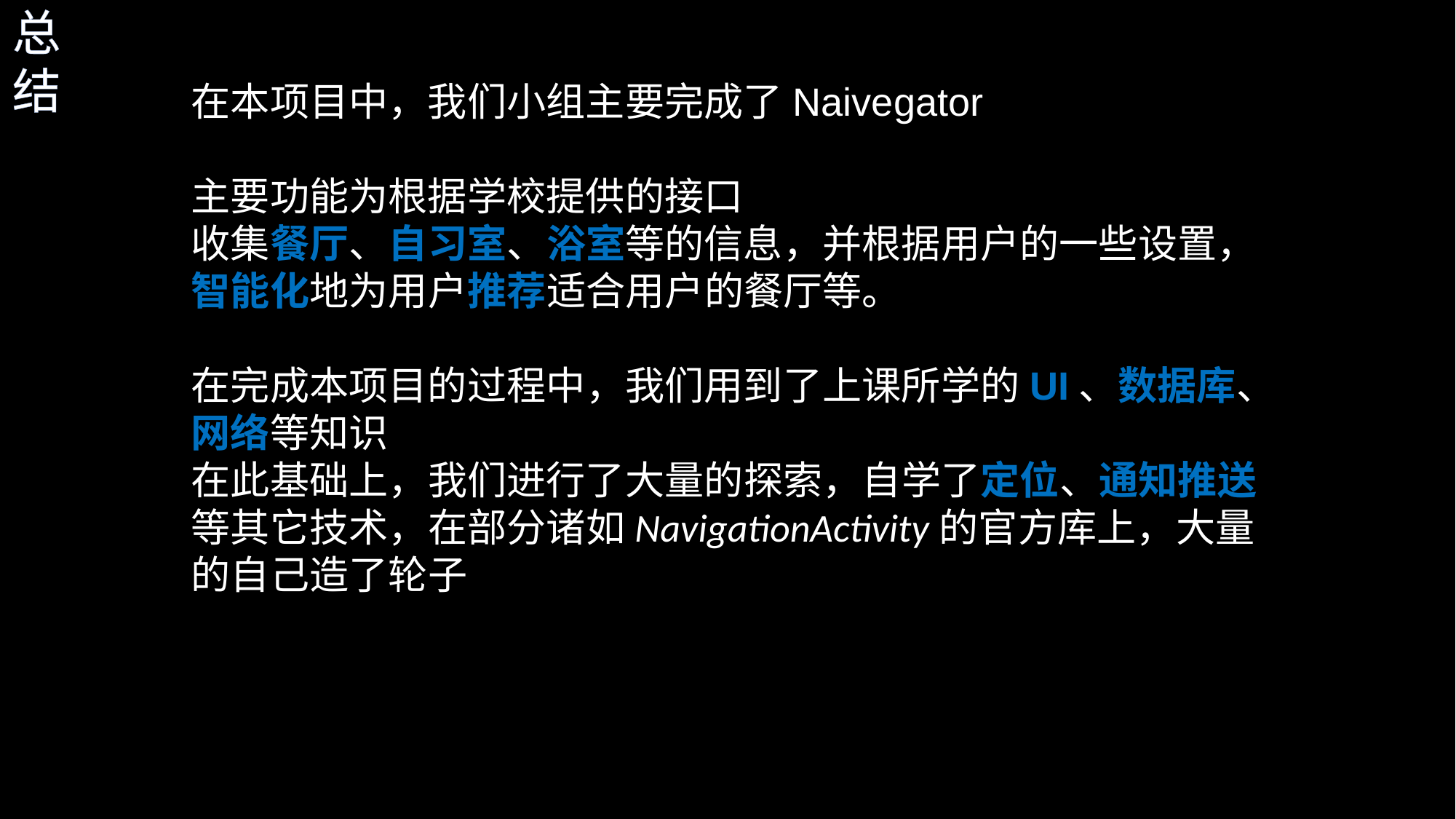

总结
在本项目中，我们小组主要完成了Naivegator

主要功能为根据学校提供的接口
收集餐厅、自习室、浴室等的信息，并根据用户的一些设置，智能化地为用户推荐适合用户的餐厅等。

在完成本项目的过程中，我们用到了上课所学的UI、数据库、网络等知识
在此基础上，我们进行了大量的探索，自学了定位、通知推送等其它技术，在部分诸如NavigationActivity的官方库上，大量的自己造了轮子